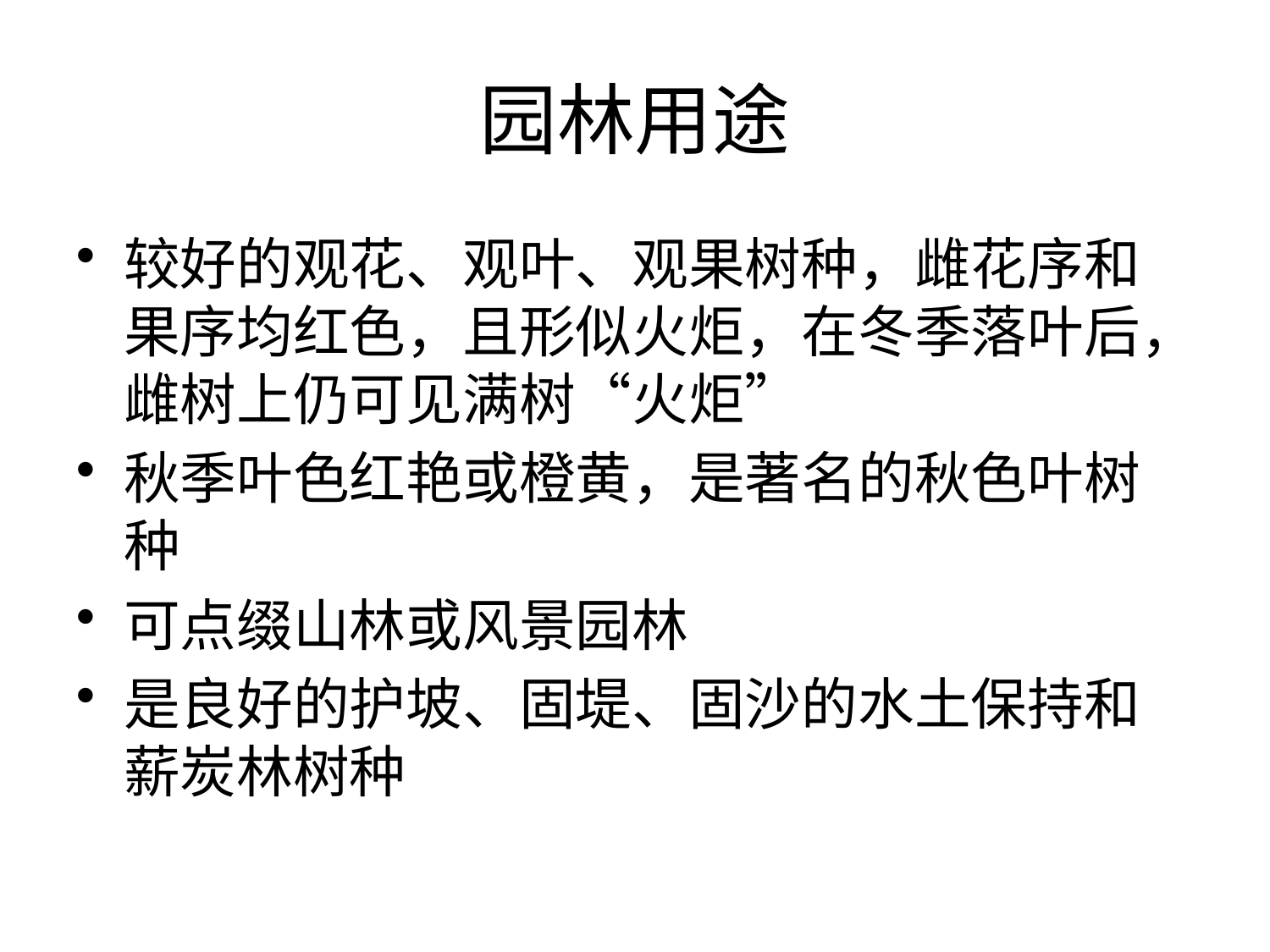

# 园林用途
较好的观花、观叶、观果树种，雌花序和果序均红色，且形似火炬，在冬季落叶后，雌树上仍可见满树“火炬”
秋季叶色红艳或橙黄，是著名的秋色叶树种
可点缀山林或风景园林
是良好的护坡、固堤、固沙的水土保持和薪炭林树种